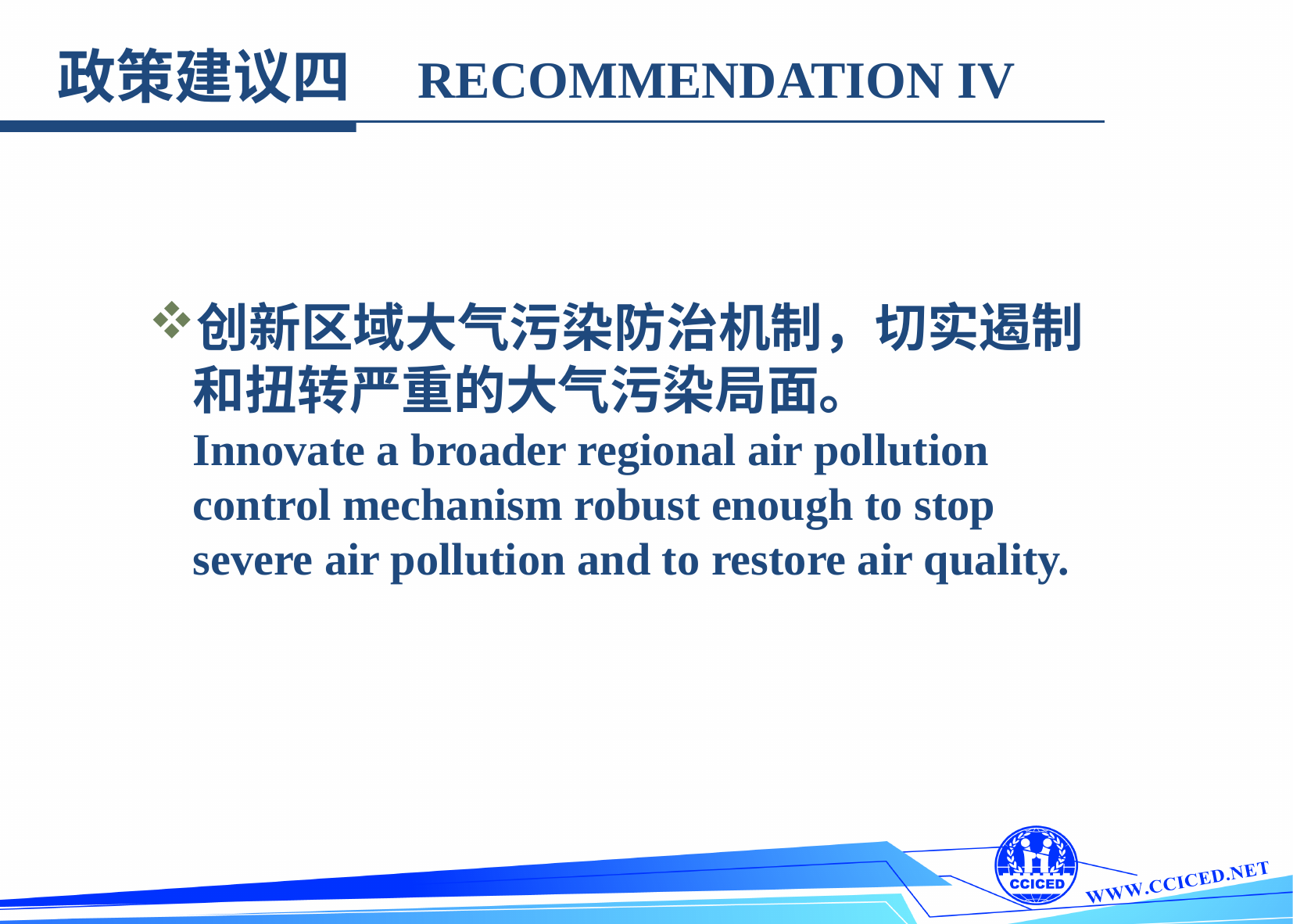

政策建议四    RECOMMENDATION IV
创新区域大气污染防治机制，切实遏制和扭转严重的大气污染局面。
Innovate a broader regional air pollution control mechanism robust enough to stop severe air pollution and to restore air quality.